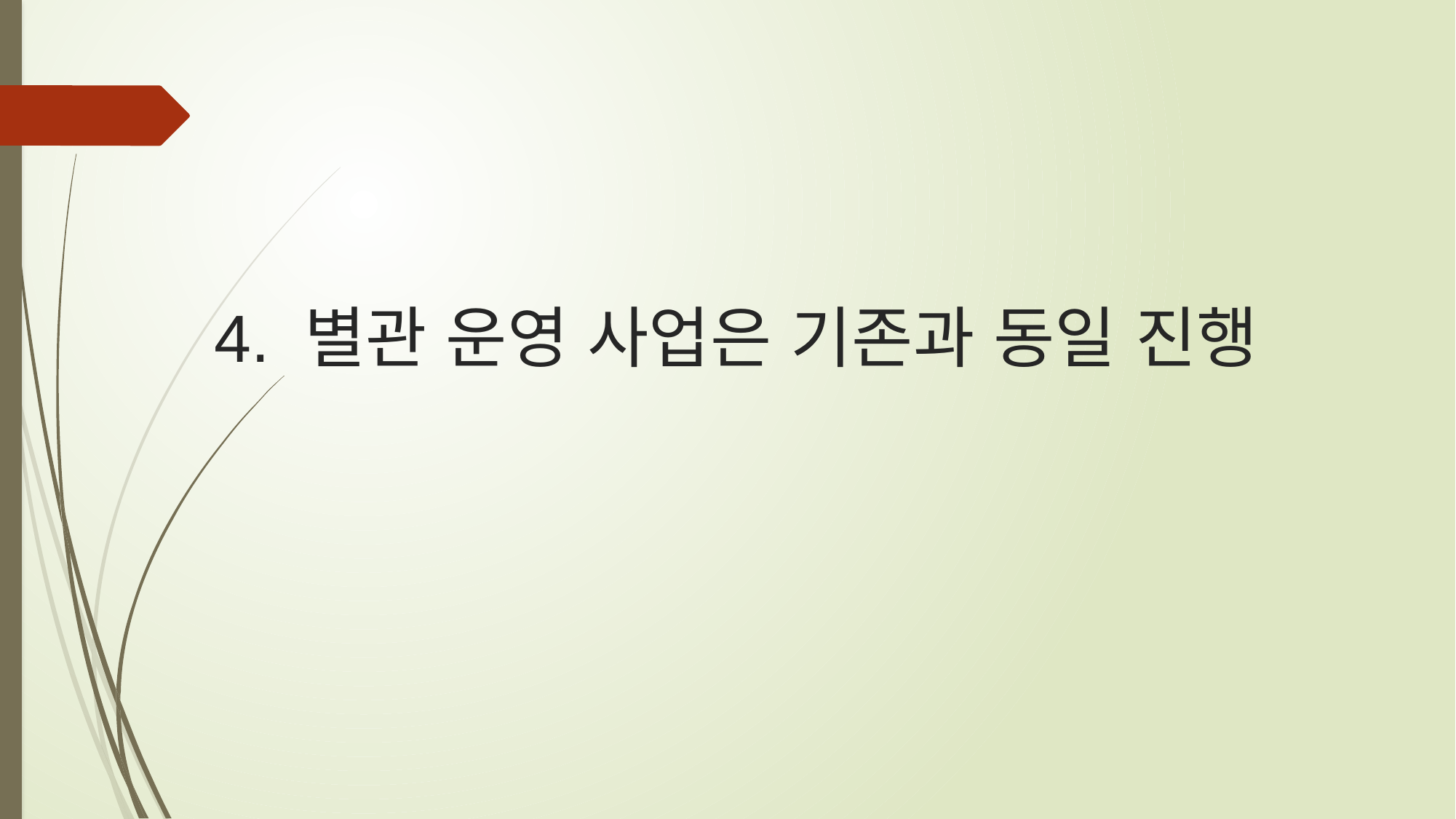

# 4. 별관 운영 사업은 기존과 동일 진행